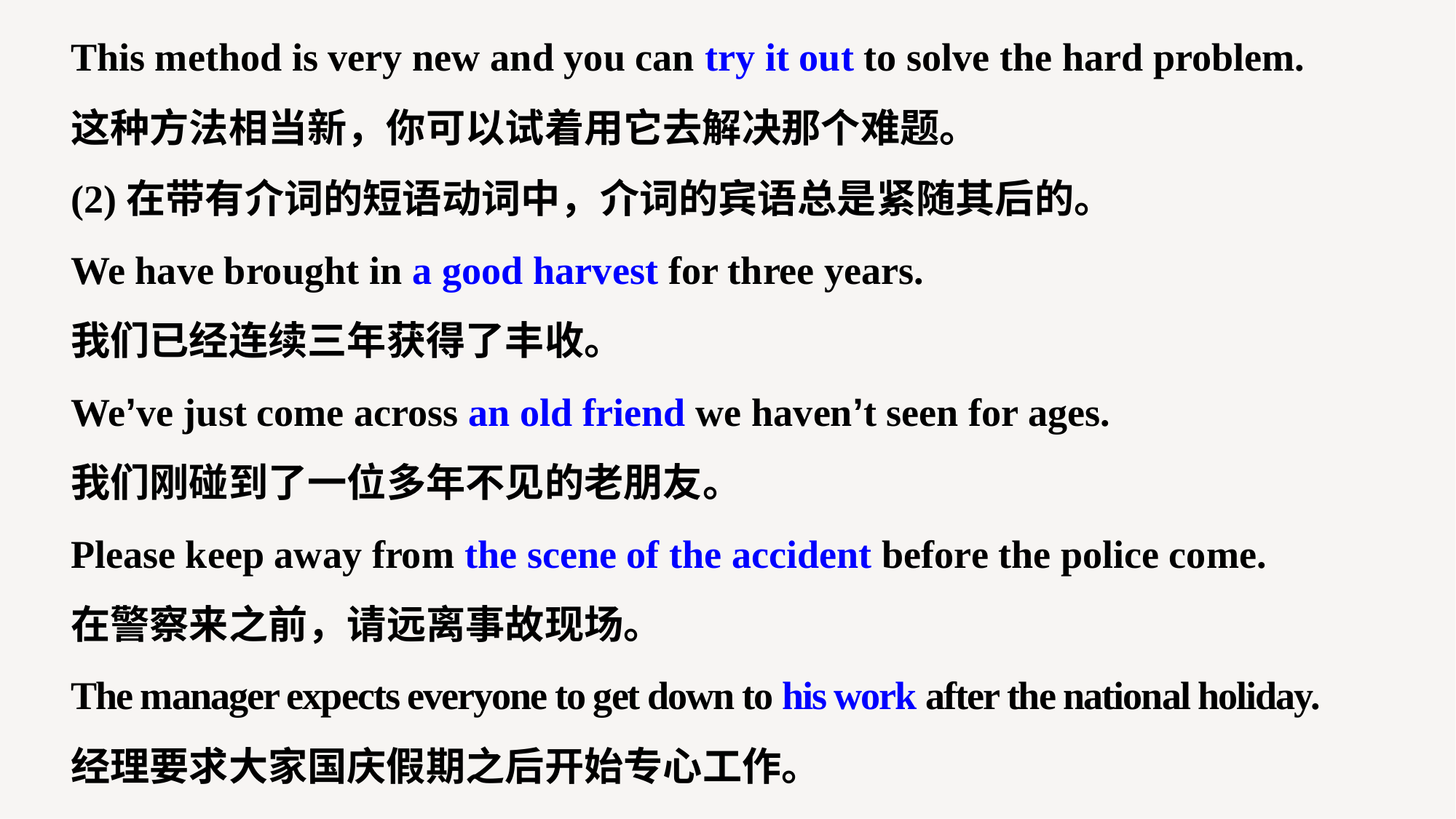

This method is very new and you can try it out to solve the hard problem.
这种方法相当新，你可以试着用它去解决那个难题。
(2)在带有介词的短语动词中，介词的宾语总是紧随其后的。
We have brought in a good harvest for three years.
我们已经连续三年获得了丰收。
We’ve just come across an old friend we haven’t seen for ages.
我们刚碰到了一位多年不见的老朋友。
Please keep away from the scene of the accident before the police come.
在警察来之前，请远离事故现场。
The manager expects everyone to get down to his work after the national holiday.
经理要求大家国庆假期之后开始专心工作。